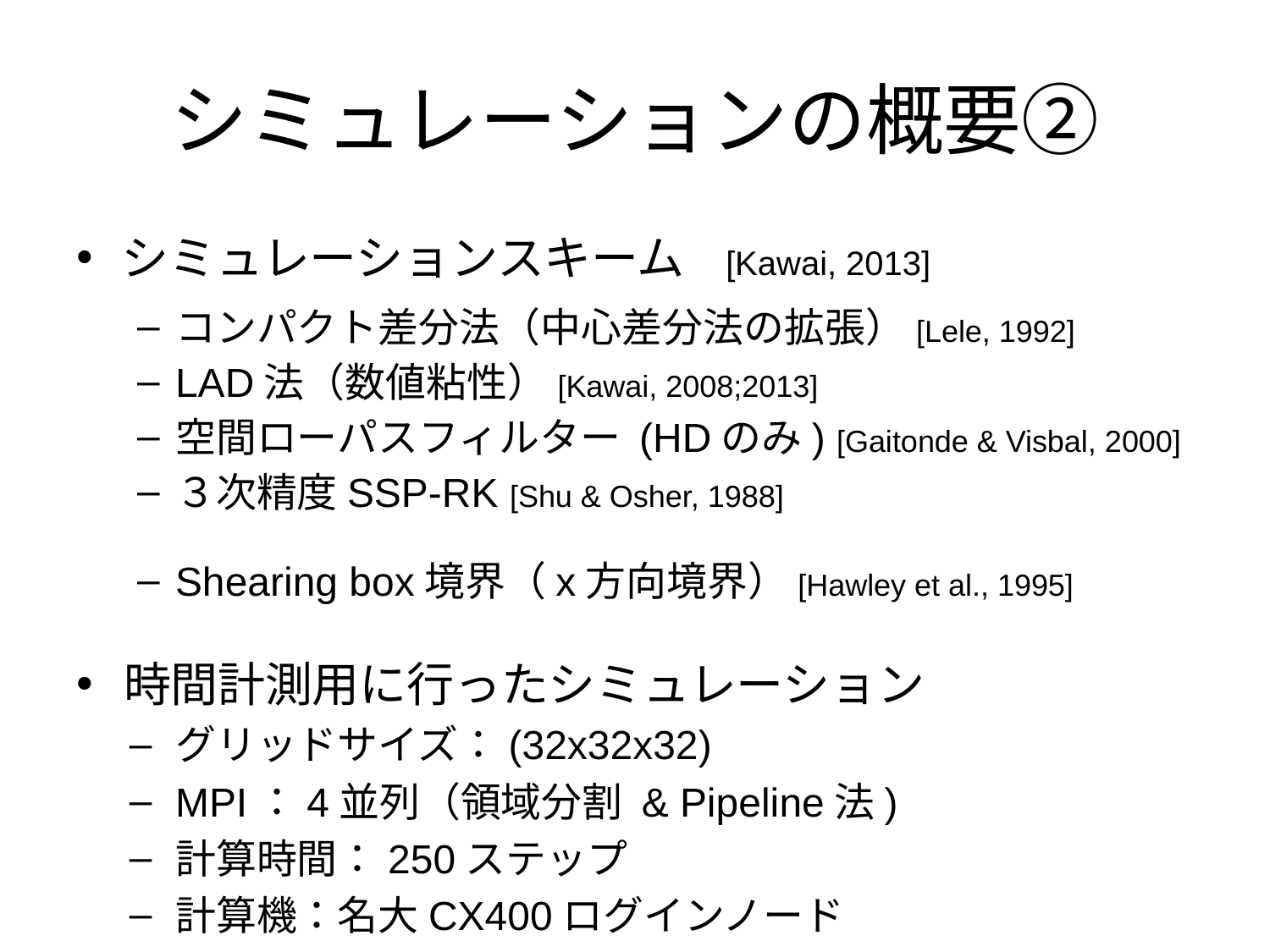

# シミュレーションの概要②
シミュレーションスキーム　[Kawai, 2013]
コンパクト差分法（中心差分法の拡張）[Lele, 1992]
LAD法（数値粘性）[Kawai, 2008;2013]
空間ローパスフィルター (HDのみ) [Gaitonde & Visbal, 2000]
３次精度SSP-RK [Shu & Osher, 1988]

Shearing box境界（x方向境界）[Hawley et al., 1995]
時間計測用に行ったシミュレーション
グリッドサイズ：(32x32x32)
MPI：4並列（領域分割 & Pipeline法)
計算時間：250ステップ
計算機：名大CX400ログインノード